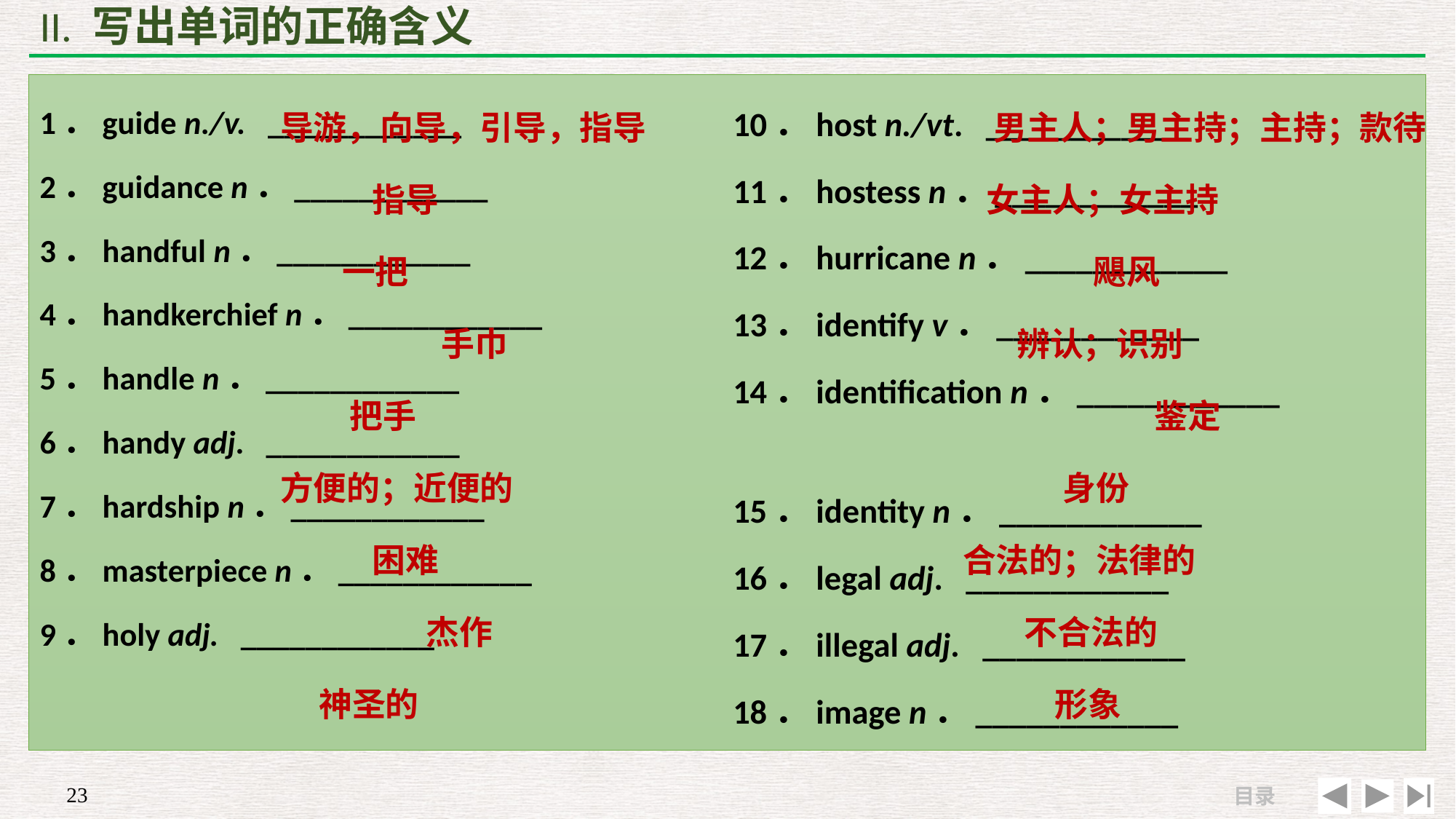

# II. 写出单词的正确含义
导游，向导，引导，指导
           指导
       一把
                    手巾
        把手
方便的；近便的
           困难
                  杰作
    神圣的
   男主人；男主持；主持；款待
  女主人；女主持
                飓风
      辨认；识别
                        鉴定
            身份
合法的；法律的
       不合法的
           形象

1．guide n./v.   ____________
2．guidance n．____________
3．handful n．____________
4．handkerchief n．____________
5．handle n．____________
6．handy adj.   ____________
7．hardship n．____________
8．masterpiece n．____________
9．holy adj.   ____________
10．host n./vt.   ____________
11．hostess n．____________
12．hurricane n．____________
13．identify v．____________
14．identification n．____________
15．identity n．____________
16．legal adj.   ____________
17．illegal adj.   ____________
18．image n．____________